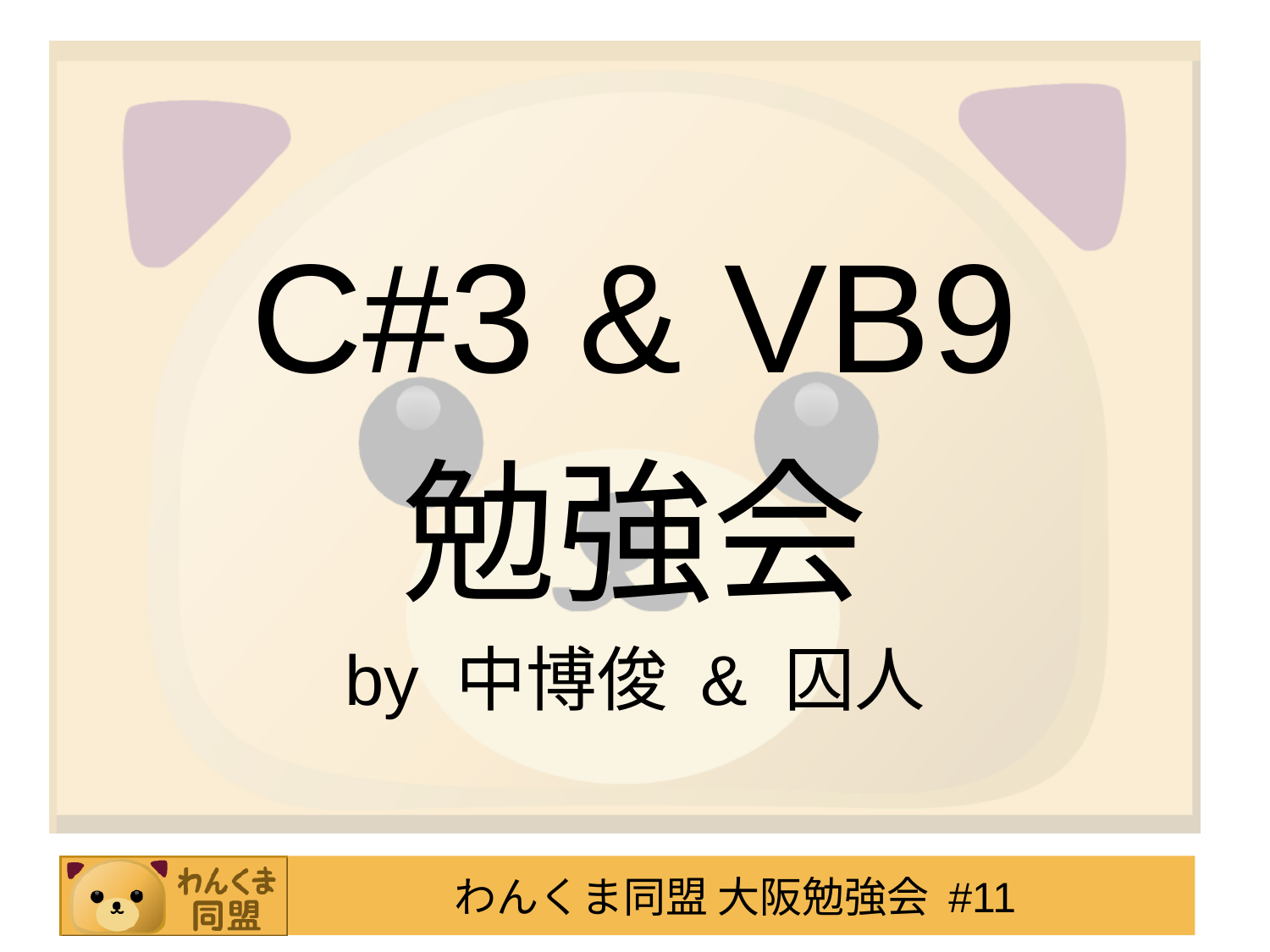

#

C#3 & VB9
勉強会
by 中博俊 & 囚人